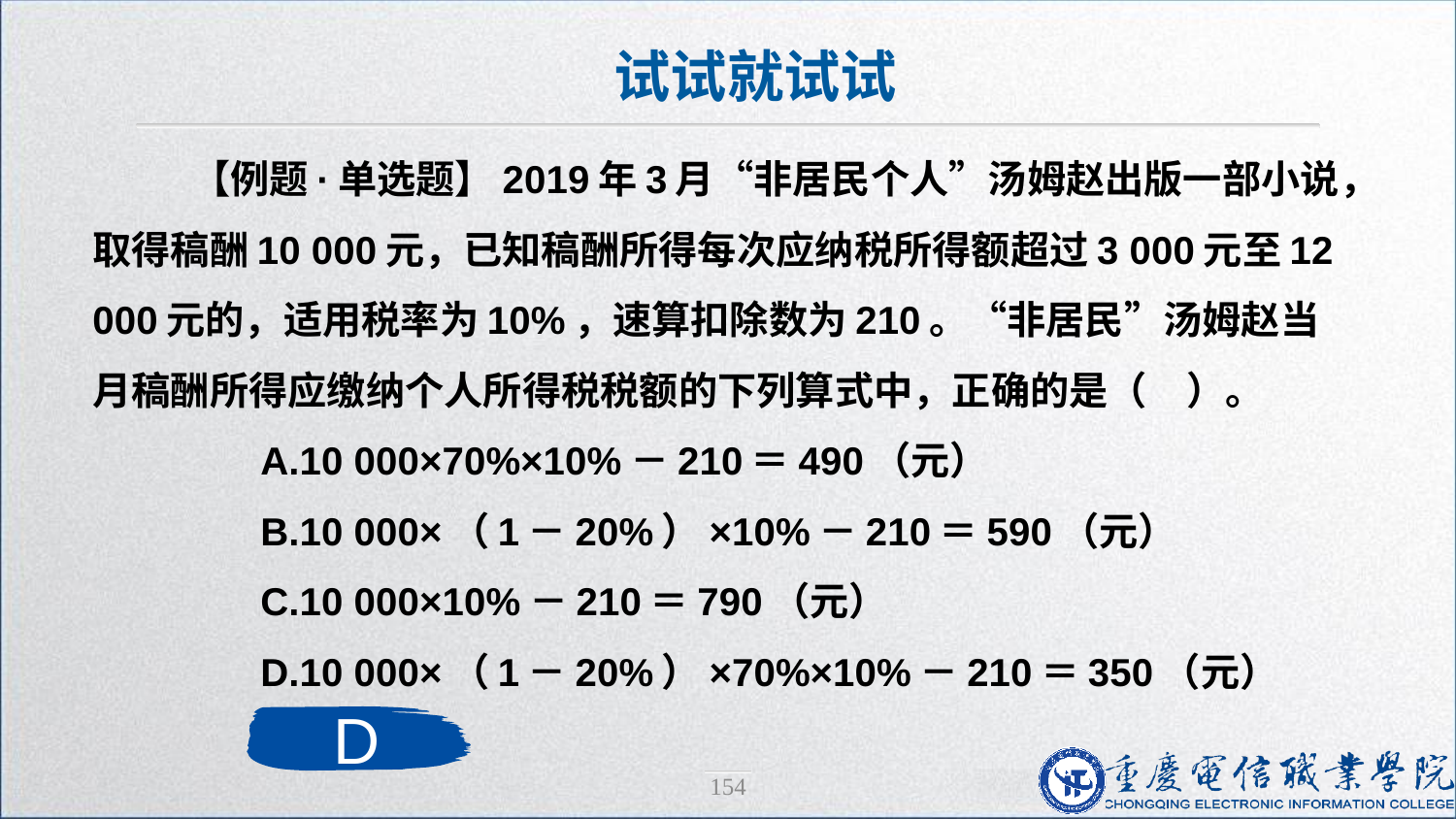

试试就试试
 【例题·单选题】2019年3月“非居民个人”汤姆赵出版一部小说，取得稿酬10 000元，已知稿酬所得每次应纳税所得额超过3 000元至12 000元的，适用税率为10%，速算扣除数为210。“非居民”汤姆赵当月稿酬所得应缴纳个人所得税税额的下列算式中，正确的是（　）。
　　A.10 000×70%×10%－210＝490（元）
　　B.10 000×（1－20%）×10%－210＝590（元）
　　C.10 000×10%－210＝790（元）
　　D.10 000×（1－20%）×70%×10%－210＝350（元）

D
154